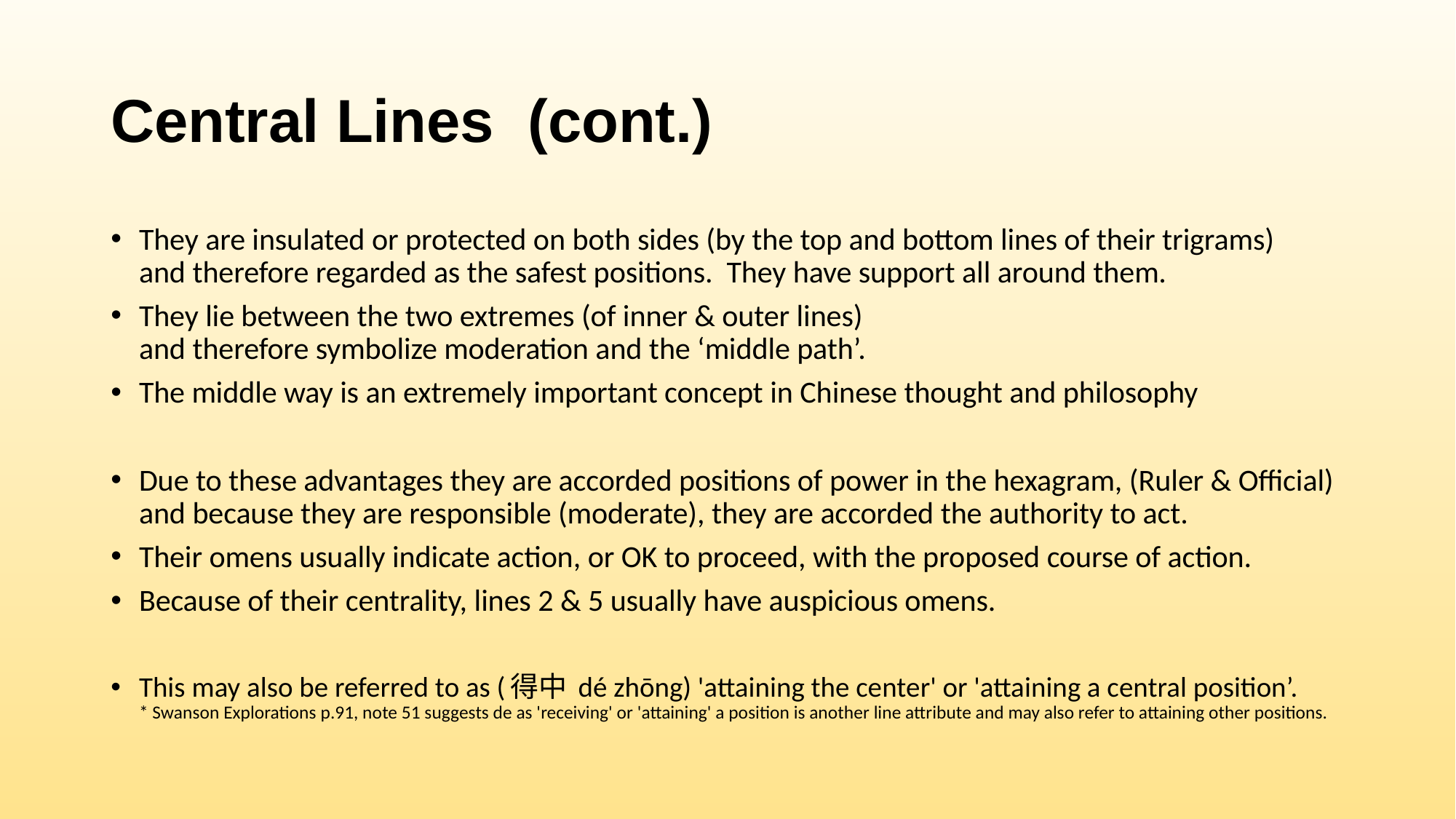

# Central Lines  (cont.)
They are insulated or protected on both sides (by the top and bottom lines of their trigrams)
and therefore regarded as the safest positions.  They have support all around them.
They lie between the two extremes (of inner & outer lines)
and therefore symbolize moderation and the ‘middle path’.
The middle way is an extremely important concept in Chinese thought and philosophy

Due to these advantages they are accorded positions of power in the hexagram, (Ruler & Official) and because they are responsible (moderate), they are accorded the authority to act.
Their omens usually indicate action, or OK to proceed, with the proposed course of action.
Because of their centrality, lines 2 & 5 usually have auspicious omens.

This may also be referred to as (得中 dé zhōng) 'attaining the center' or 'attaining a central position’.
* Swanson Explorations p.91, note 51 suggests de as 'receiving' or 'attaining' a position is another line attribute and may also refer to attaining other positions.